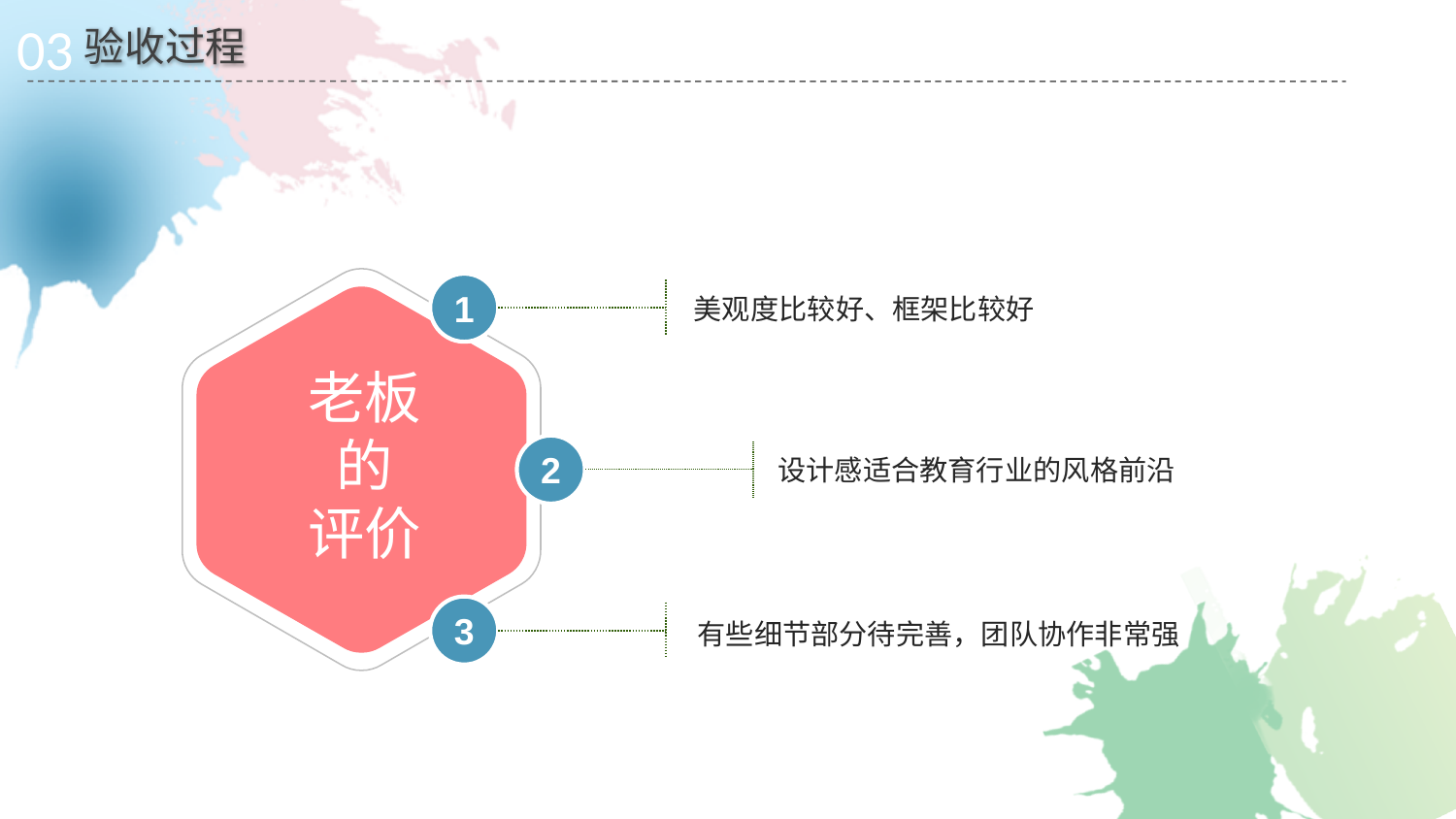

03
验收过程
1
美观度比较好、框架比较好

老板的
评价
设计感适合教育行业的风格前沿
2
3
有些细节部分待完善，团队协作非常强